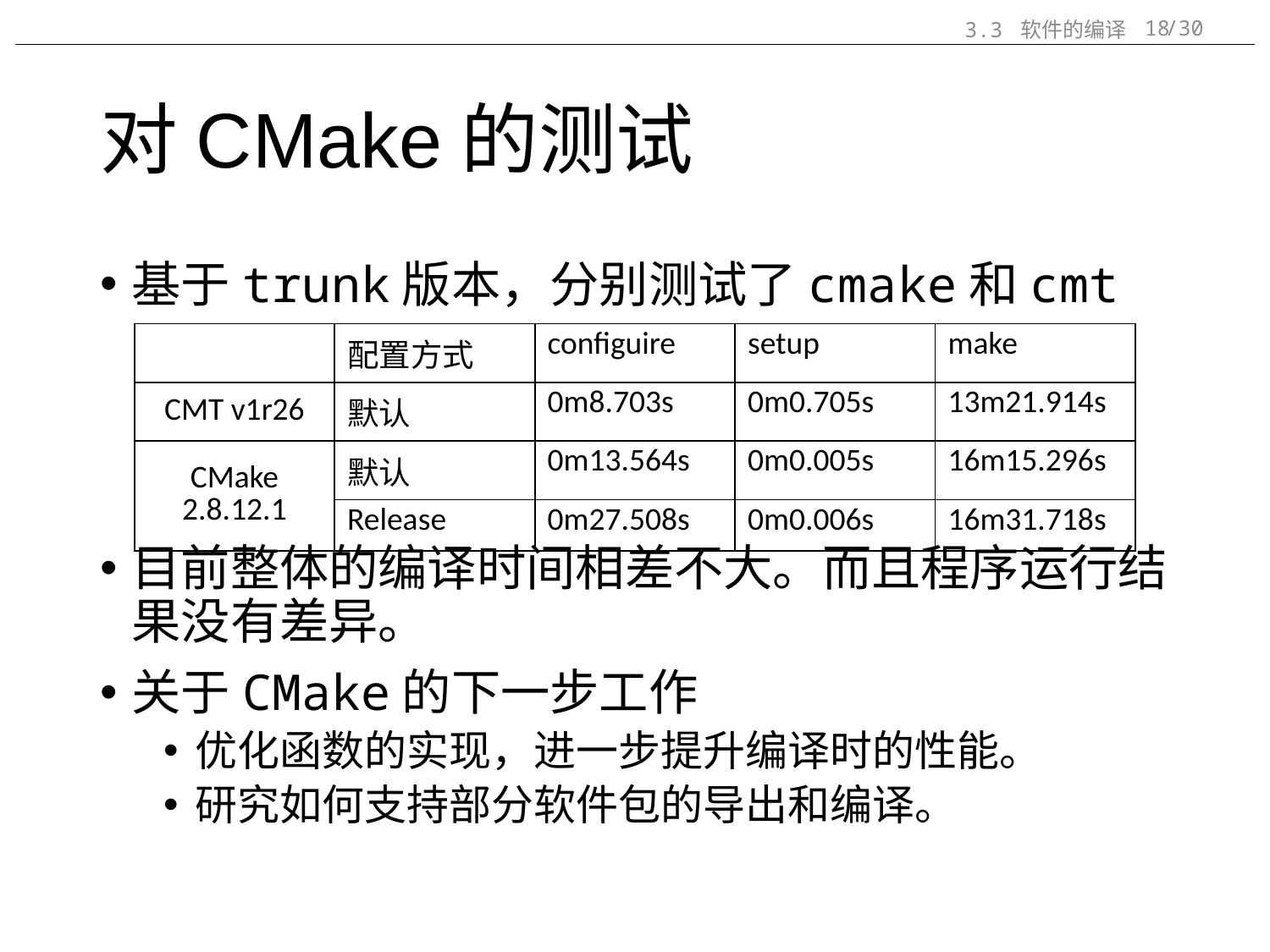

3.3 软件的编译
/30
18
# 对CMake的测试
基于trunk版本，分别测试了cmake和cmt

目前整体的编译时间相差不大。而且程序运行结果没有差异。
关于CMake的下一步工作
优化函数的实现，进一步提升编译时的性能。
研究如何支持部分软件包的导出和编译。

|  | 配置方式 | configuire | setup | make |
| --- | --- | --- | --- | --- |
| CMT v1r26 | 默认 | 0m8.703s | 0m0.705s | 13m21.914s |
| CMake 2.8.12.1 | 默认 | 0m13.564s | 0m0.005s | 16m15.296s |
|  | Release | 0m27.508s | 0m0.006s | 16m31.718s |